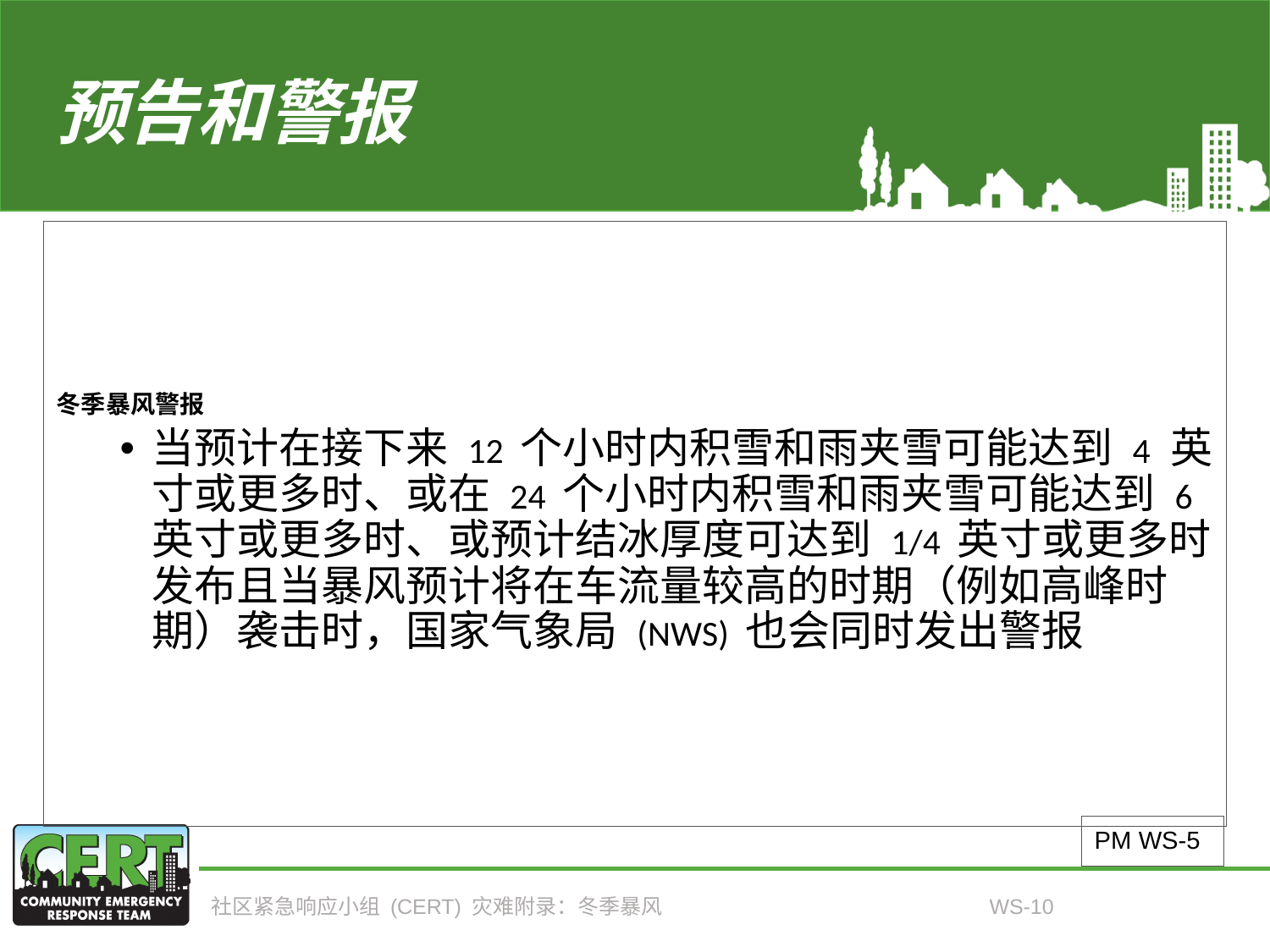

# 预告和警报
冬季暴风警报
当预计在接下来 12 个小时内积雪和雨夹雪可能达到 4 英寸或更多时、或在 24 个小时内积雪和雨夹雪可能达到 6 英寸或更多时、或预计结冰厚度可达到 1/4 英寸或更多时发布且当暴风预计将在车流量较高的时期（例如高峰时期）袭击时，国家气象局 (NWS) 也会同时发出警报
PM WS-5
社区紧急响应小组 (CERT) 灾难附录：冬季暴风
WS-10